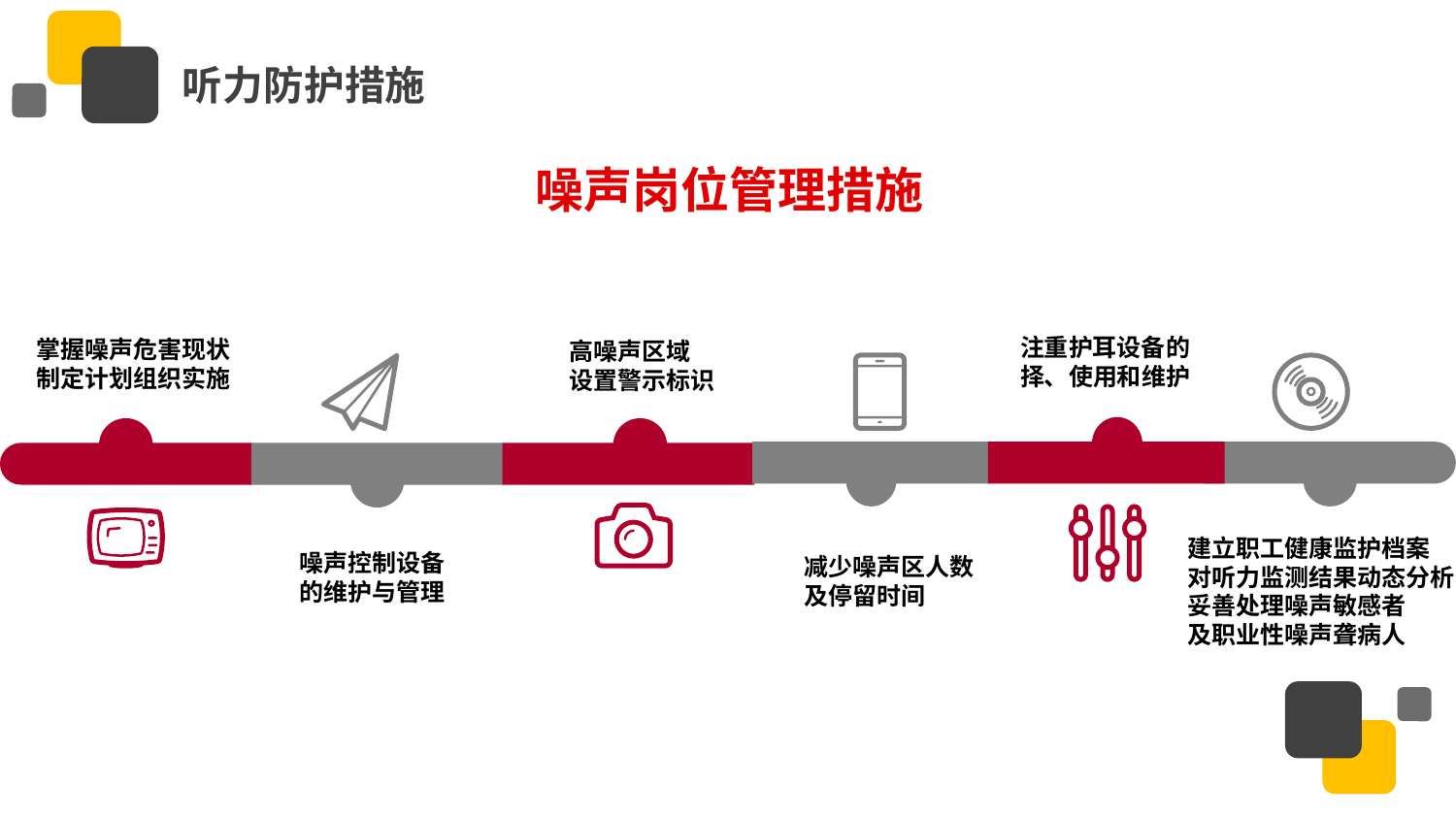

听力防护措施
噪声岗位管理措施
注重护耳设备的
择、使用和维护
掌握噪声危害现状
制定计划组织实施
高噪声区域
设置警示标识

建立职工健康监护档案
对听力监测结果动态分析
妥善处理噪声敏感者
及职业性噪声聋病人
噪声控制设备
的维护与管理
减少噪声区人数
及停留时间